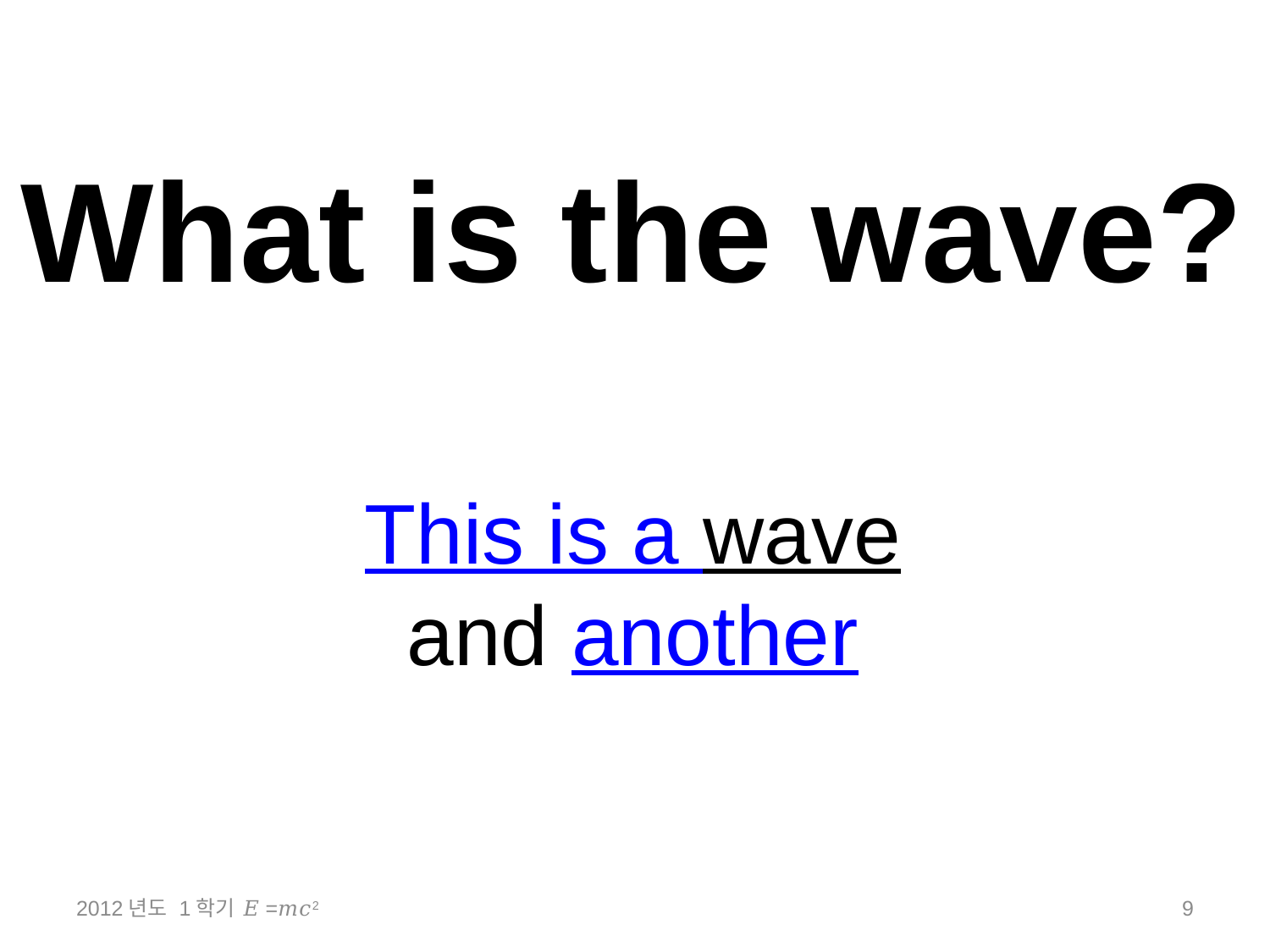

# What is the wave? This is a wave and another
2012년도 1학기 𝐸=𝑚𝑐2
9